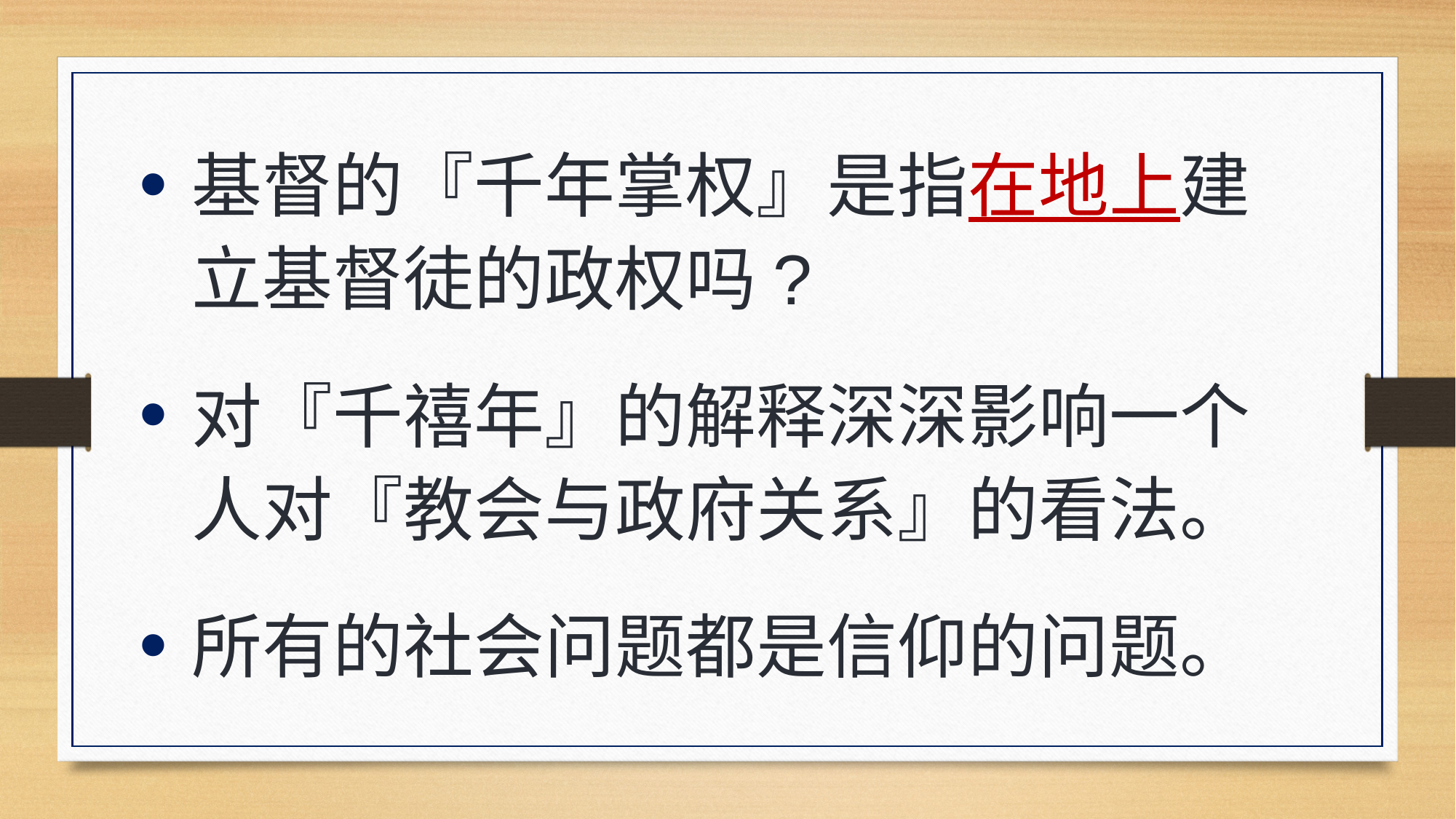

基督的『千年掌权』是指在地上建立基督徒的政权吗?
对『千禧年』的解释深深影响一个人对『教会与政府关系』的看法。
所有的社会问题都是信仰的问题。